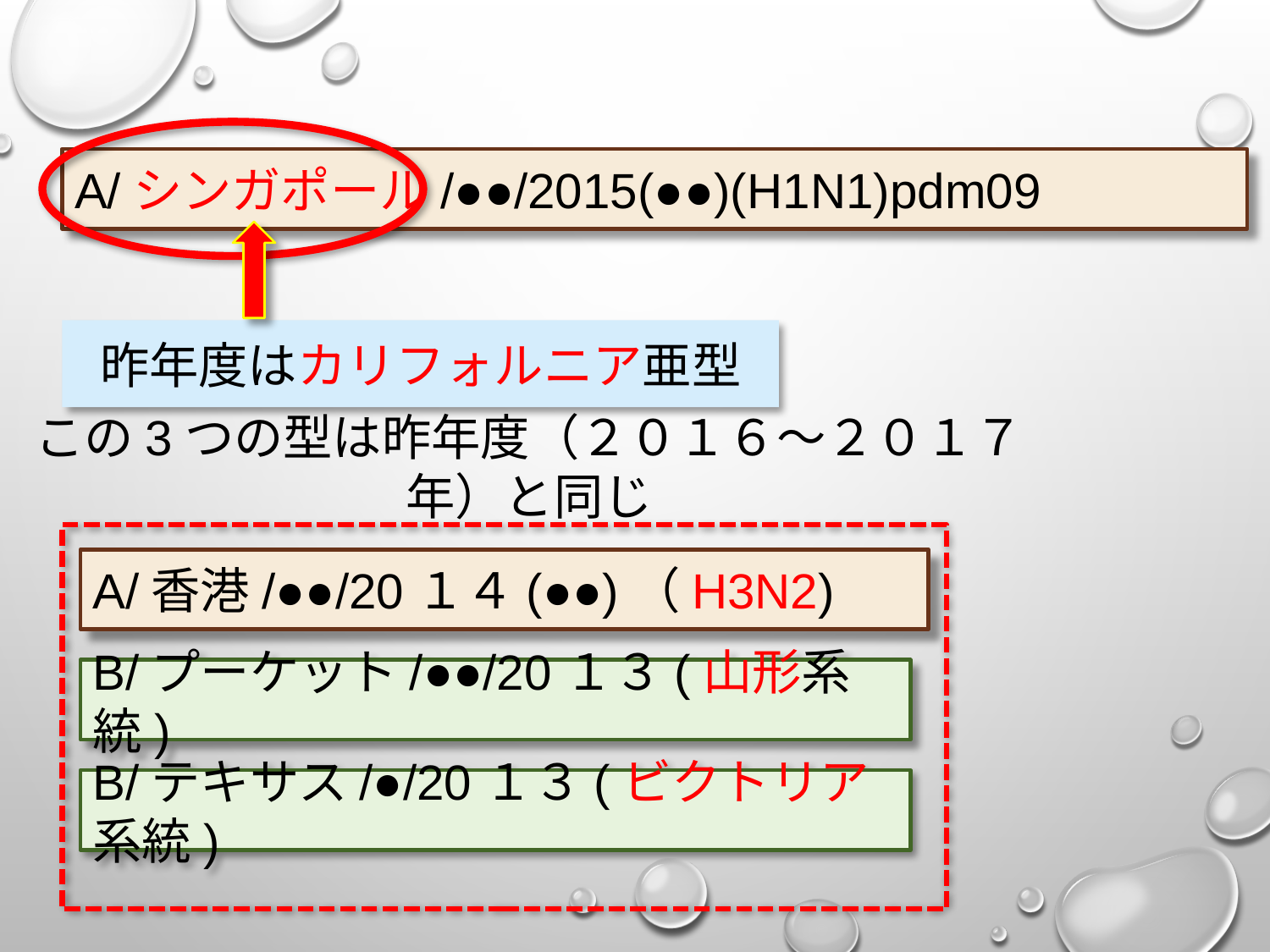

A/シンガポール/●●/2015(●●)(H1N1)pdm09

昨年度はカリフォルニア亜型
この3つの型は昨年度（２０１６～２０１７年）と同じ

A/香港/●●/20１４(●●)（H3N2)
B/プーケット/●●/20１３(山形系統)
B/テキサス/●/20１３(ビクトリア系統)